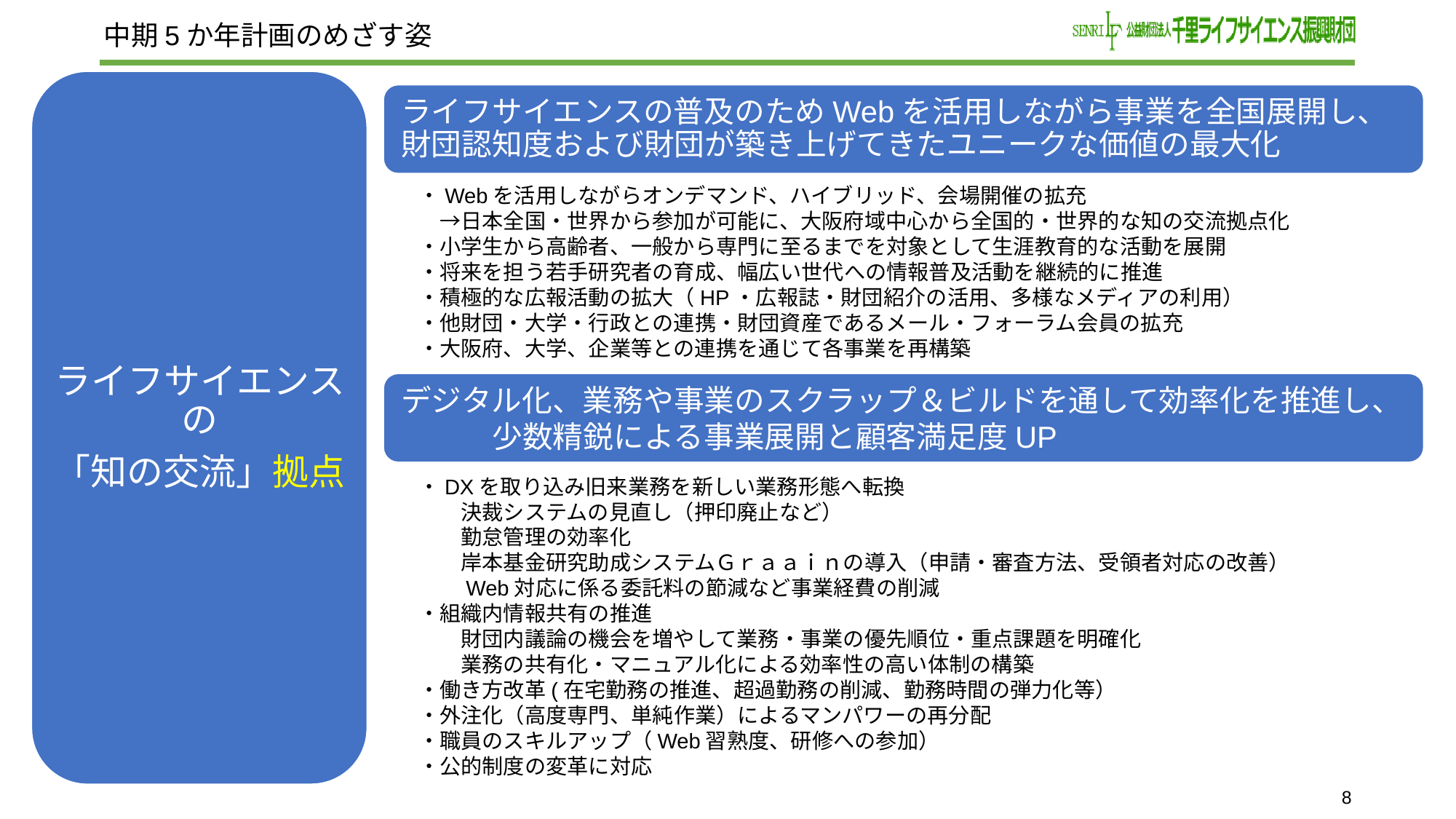

中期5か年計画のめざす姿

ライフサイエンスの
「知の交流」拠点
ライフサイエンスの普及のためWebを活用しながら事業を全国展開し、財団認知度および財団が築き上げてきたユニークな価値の最大化
・Webを活用しながらオンデマンド、ハイブリッド、会場開催の拡充
　→日本全国・世界から参加が可能に、大阪府域中心から全国的・世界的な知の交流拠点化
・小学生から高齢者、一般から専門に至るまでを対象として生涯教育的な活動を展開
・将来を担う若手研究者の育成、幅広い世代への情報普及活動を継続的に推進
・積極的な広報活動の拡大（HP・広報誌・財団紹介の活用、多様なメディアの利用）
・他財団・大学・行政との連携・財団資産であるメール・フォーラム会員の拡充
・大阪府、大学、企業等との連携を通じて各事業を再構築
デジタル化、業務や事業のスクラップ＆ビルドを通して効率化を推進し、　　　少数精鋭による事業展開と顧客満足度UP
デジタル化、業務や事業のスクラップ＆ビルドを通して効率化を推進し、
少数精鋭による事業展開と顧客満足度UP
・DXを取り込み旧来業務を新しい業務形態へ転換
　　決裁システムの見直し（押印廃止など）
　　勤怠管理の効率化
　　岸本基金研究助成システムＧｒａａｉｎの導入（申請・審査方法、受領者対応の改善）
　　Web対応に係る委託料の節減など事業経費の削減
・組織内情報共有の推進
　　財団内議論の機会を増やして業務・事業の優先順位・重点課題を明確化
　　業務の共有化・マニュアル化による効率性の高い体制の構築
・働き方改革(在宅勤務の推進、超過勤務の削減、勤務時間の弾力化等）
・外注化（高度専門、単純作業）によるマンパワーの再分配
・職員のスキルアップ（Web習熟度、研修への参加）
・公的制度の変革に対応
8